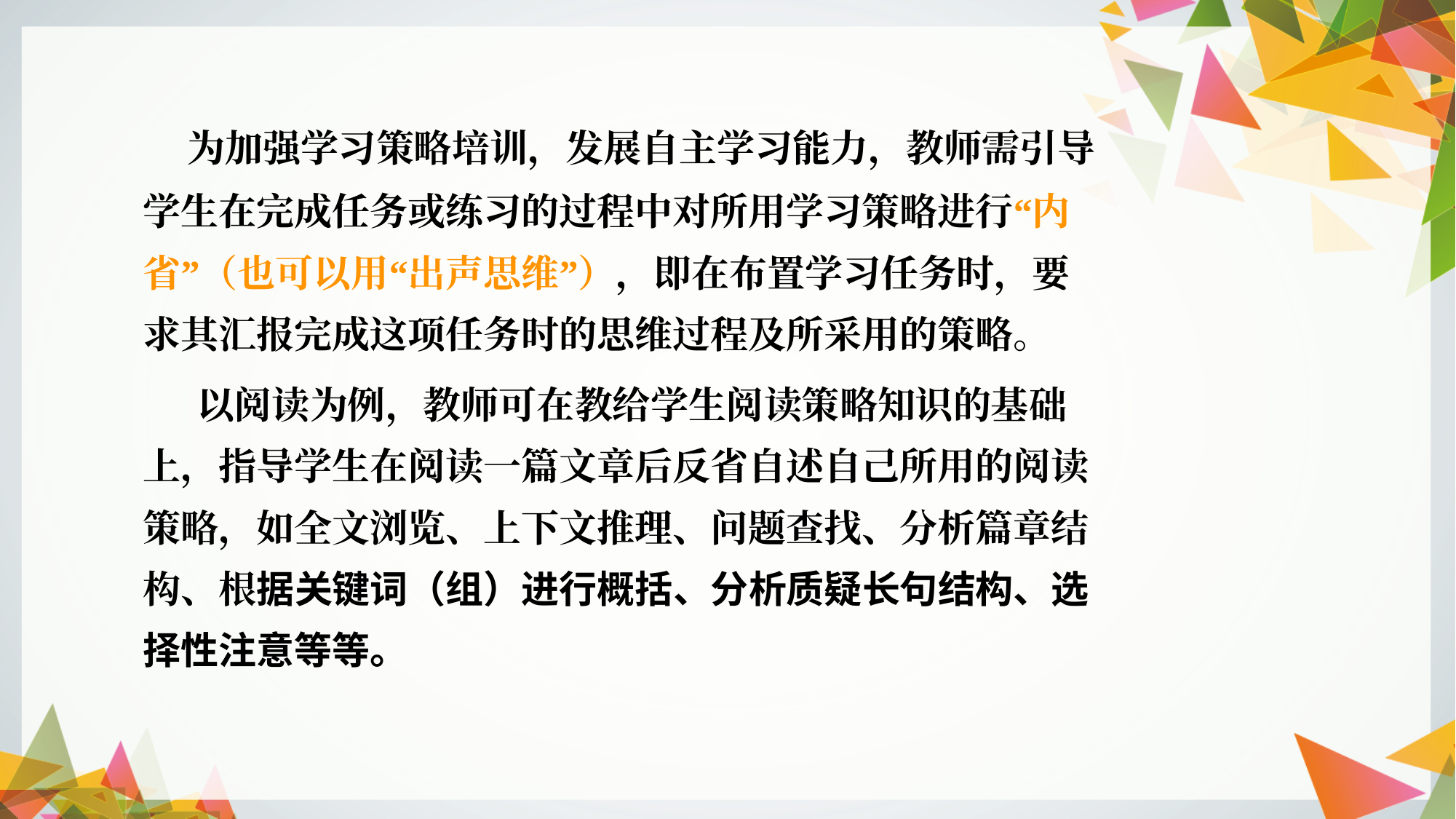

为加强学习策略培训，发展自主学习能力，教师需引导学生在完成任务或练习的过程中对所用学习策略进行“内省”（也可以用“出声思维”），即在布置学习任务时，要求其汇报完成这项任务时的思维过程及所采用的策略。
         以阅读为例，教师可在教给学生阅读策略知识的基础上，指导学生在阅读一篇文章后反省自述自己所用的阅读策略，如全文浏览、上下文推理、问题查找、分析篇章结构、根据关键词（组）进行概括、分析质疑长句结构、选择性注意等等。